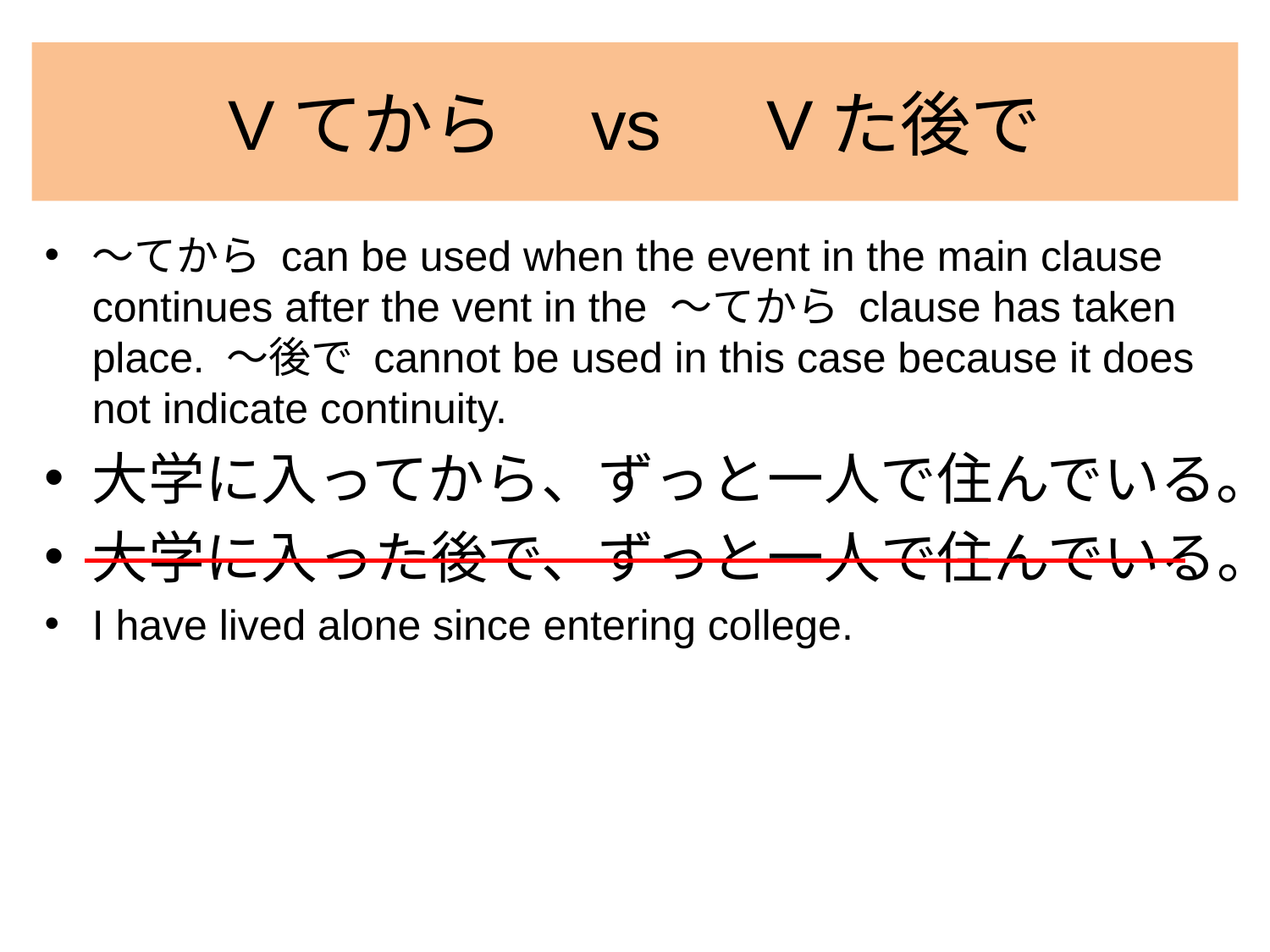

# Vてから　vs　Vた後で
～てから can be used when the event in the main clause continues after the vent in the ～てから clause has taken place. ～後で cannot be used in this case because it does not indicate continuity.
大学に入ってから、ずっと一人で住んでいる。
大学に入った後で、ずっと一人で住んでいる。
I have lived alone since entering college.